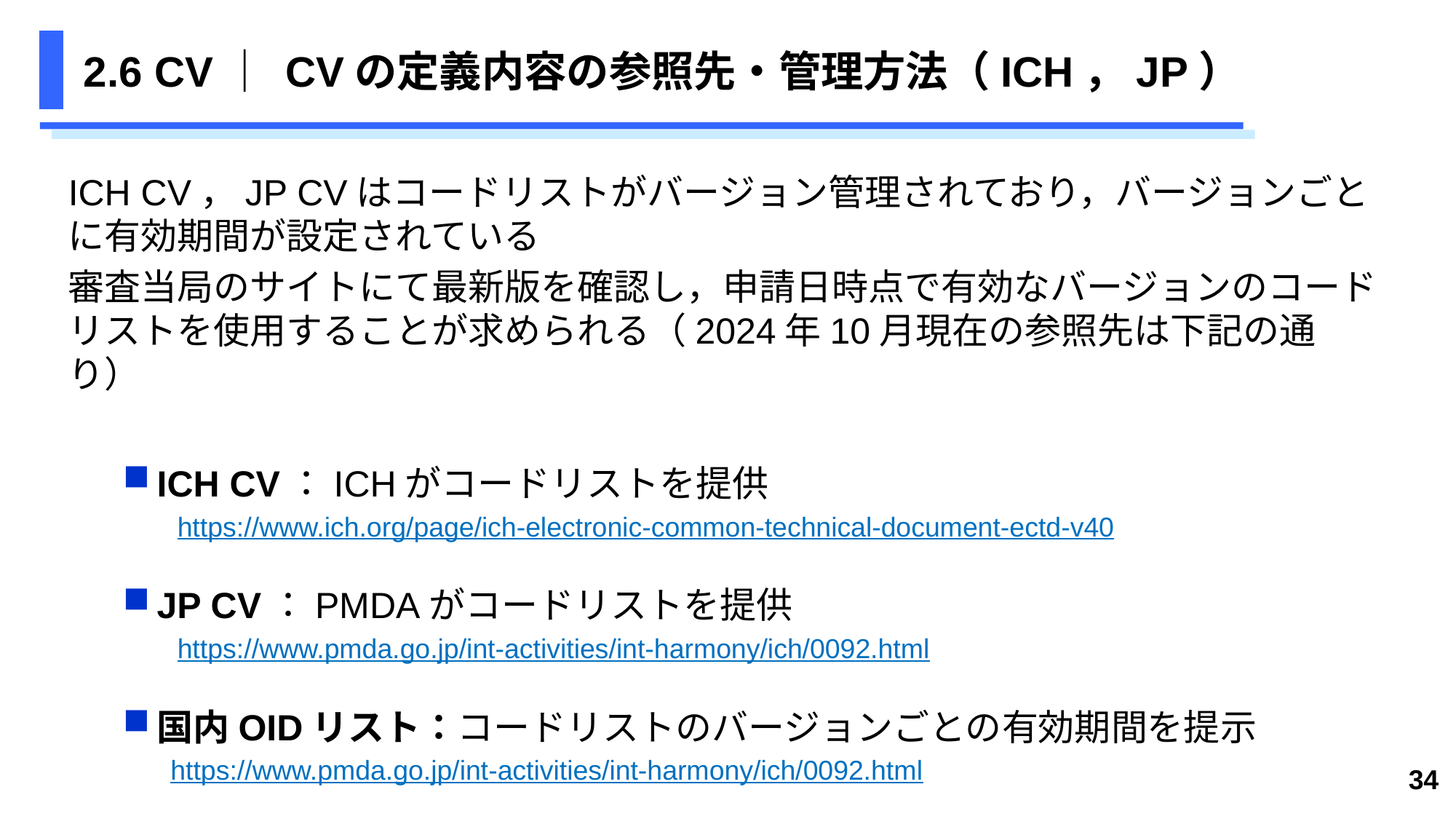

# 2.6 CV｜ CVの定義内容の参照先・管理方法（ICH，JP）
ICH CV，JP CVはコードリストがバージョン管理されており，バージョンごとに有効期間が設定されている
審査当局のサイトにて最新版を確認し，申請日時点で有効なバージョンのコードリストを使用することが求められる（2024年10月現在の参照先は下記の通り）

ICH CV：ICHがコードリストを提供
https://www.ich.org/page/ich-electronic-common-technical-document-ectd-v40
JP CV：PMDAがコードリストを提供
https://www.pmda.go.jp/int-activities/int-harmony/ich/0092.html
国内OIDリスト：コードリストのバージョンごとの有効期間を提示
https://www.pmda.go.jp/int-activities/int-harmony/ich/0092.html

34